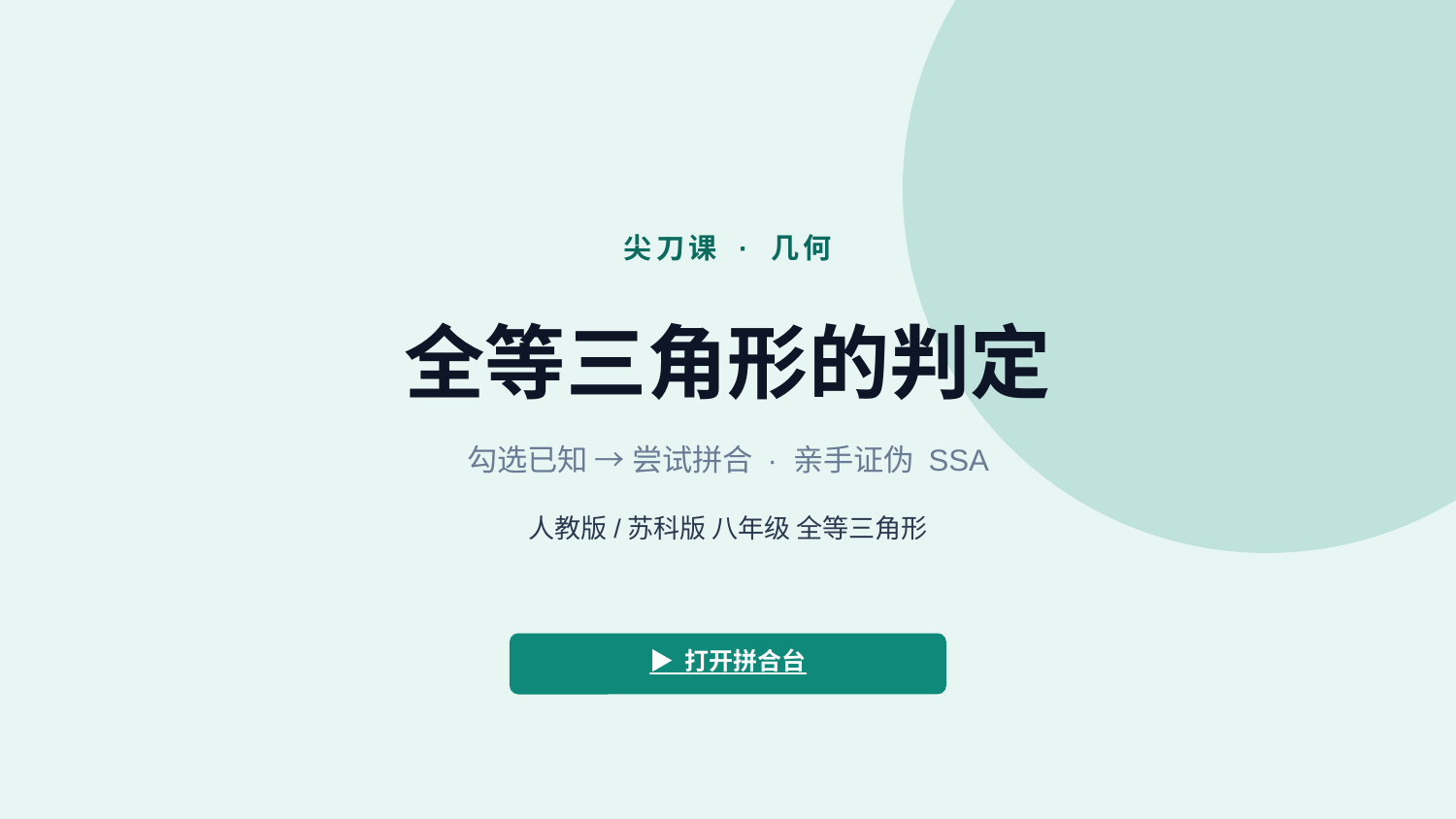

尖刀课 · 几何
全等三角形的判定
勾选已知 → 尝试拼合 · 亲手证伪 SSA
人教版/苏科版 八年级 全等三角形
▶  打开拼合台